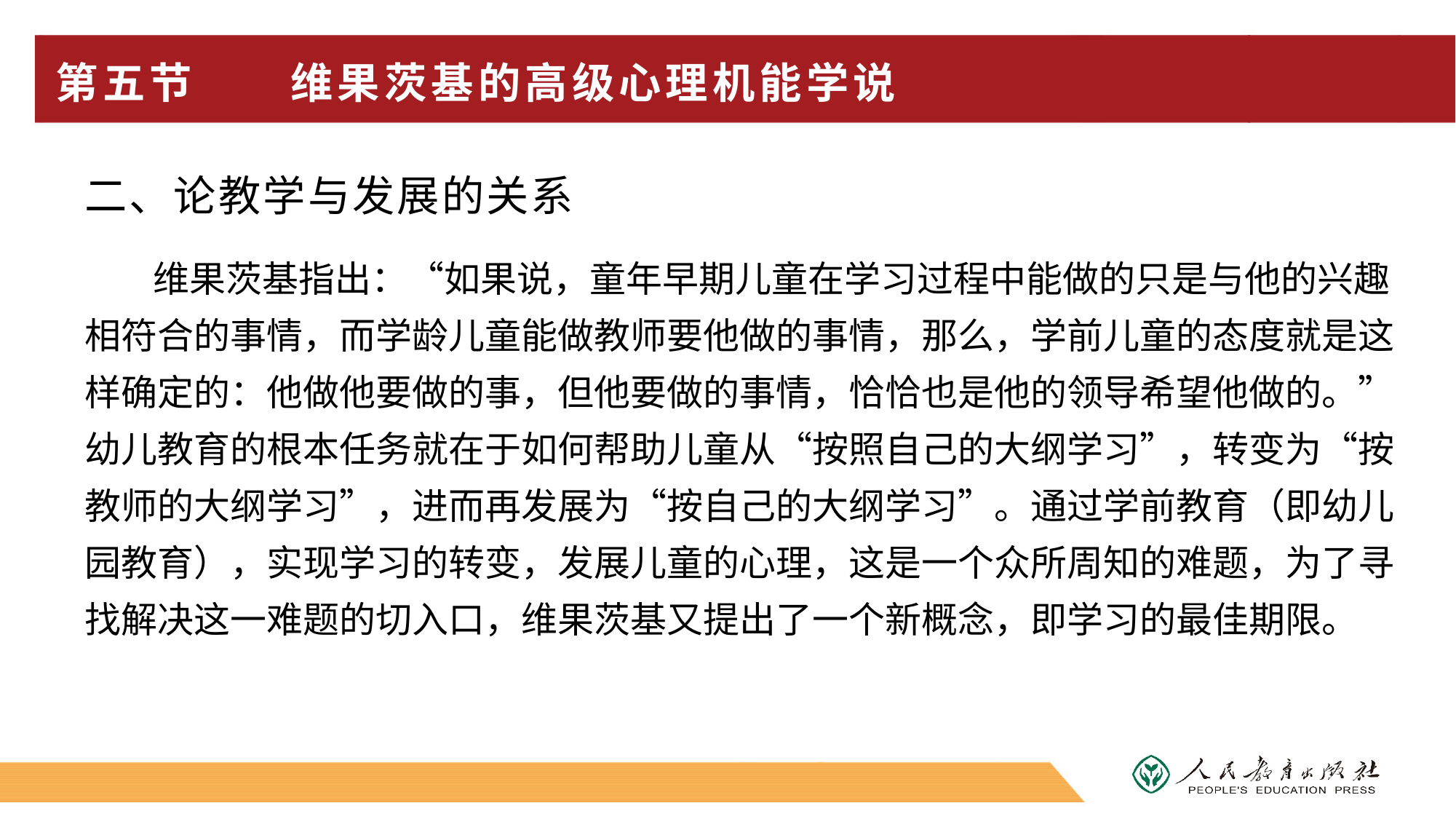

# 第五节　　维果茨基的高级心理机能学说
二、论教学与发展的关系
维果茨基指出：“如果说，童年早期儿童在学习过程中能做的只是与他的兴趣相符合的事情，而学龄儿童能做教师要他做的事情，那么，学前儿童的态度就是这样确定的：他做他要做的事，但他要做的事情，恰恰也是他的领导希望他做的。” 幼儿教育的根本任务就在于如何帮助儿童从“按照自己的大纲学习”，转变为“按教师的大纲学习”，进而再发展为“按自己的大纲学习”。通过学前教育（即幼儿园教育），实现学习的转变，发展儿童的心理，这是一个众所周知的难题，为了寻找解决这一难题的切入口，维果茨基又提出了一个新概念，即学习的最佳期限。